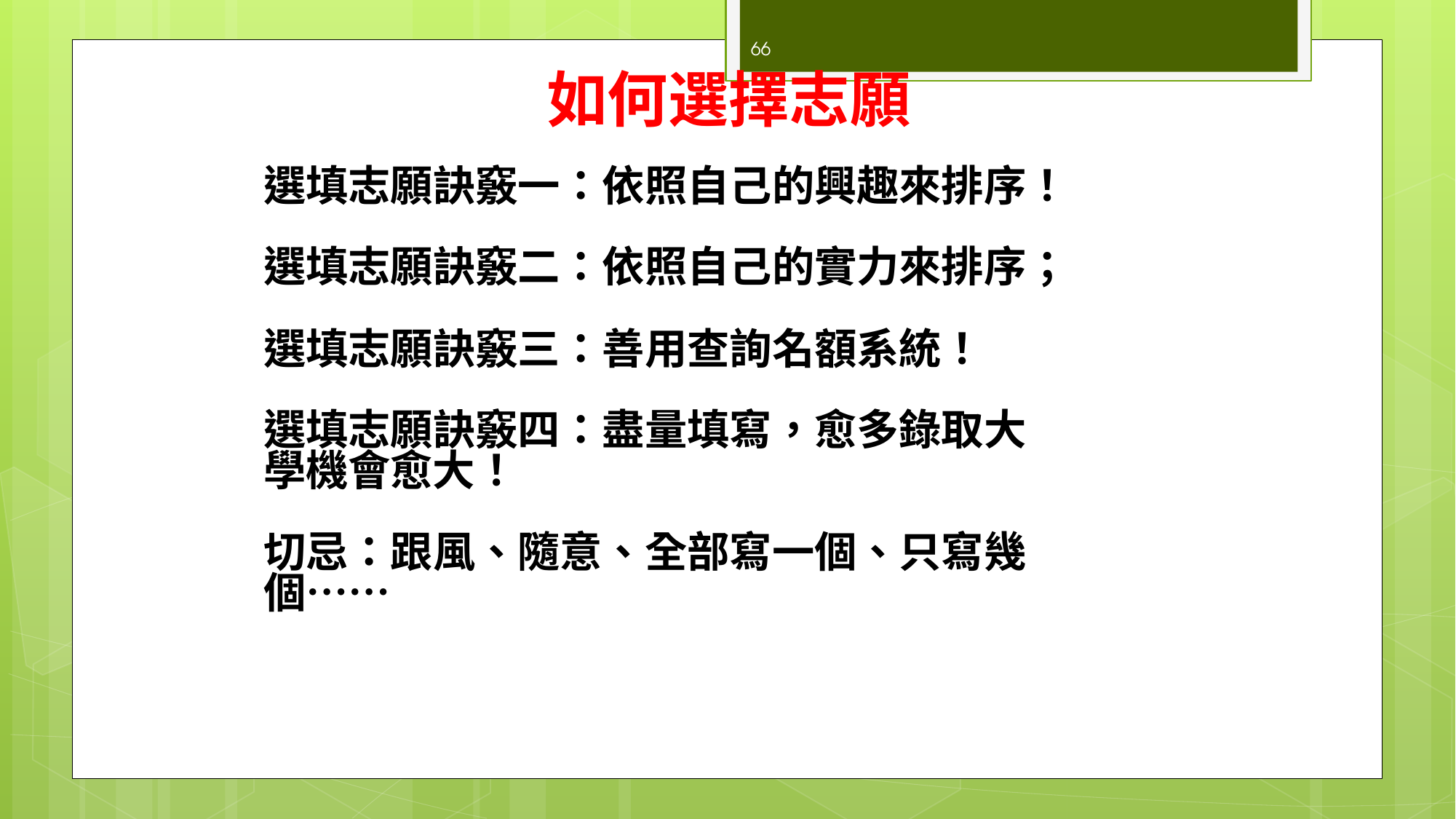

如何選擇志願
66

選填志願訣竅一：依照自己的興趣來排序！

選填志願訣竅二：依照自己的實力來排序；

選填志願訣竅三：善用查詢名額系統！

選填志願訣竅四：盡量填寫，愈多錄取大學機會愈大！

切忌：跟風、隨意、全部寫一個、只寫幾個……